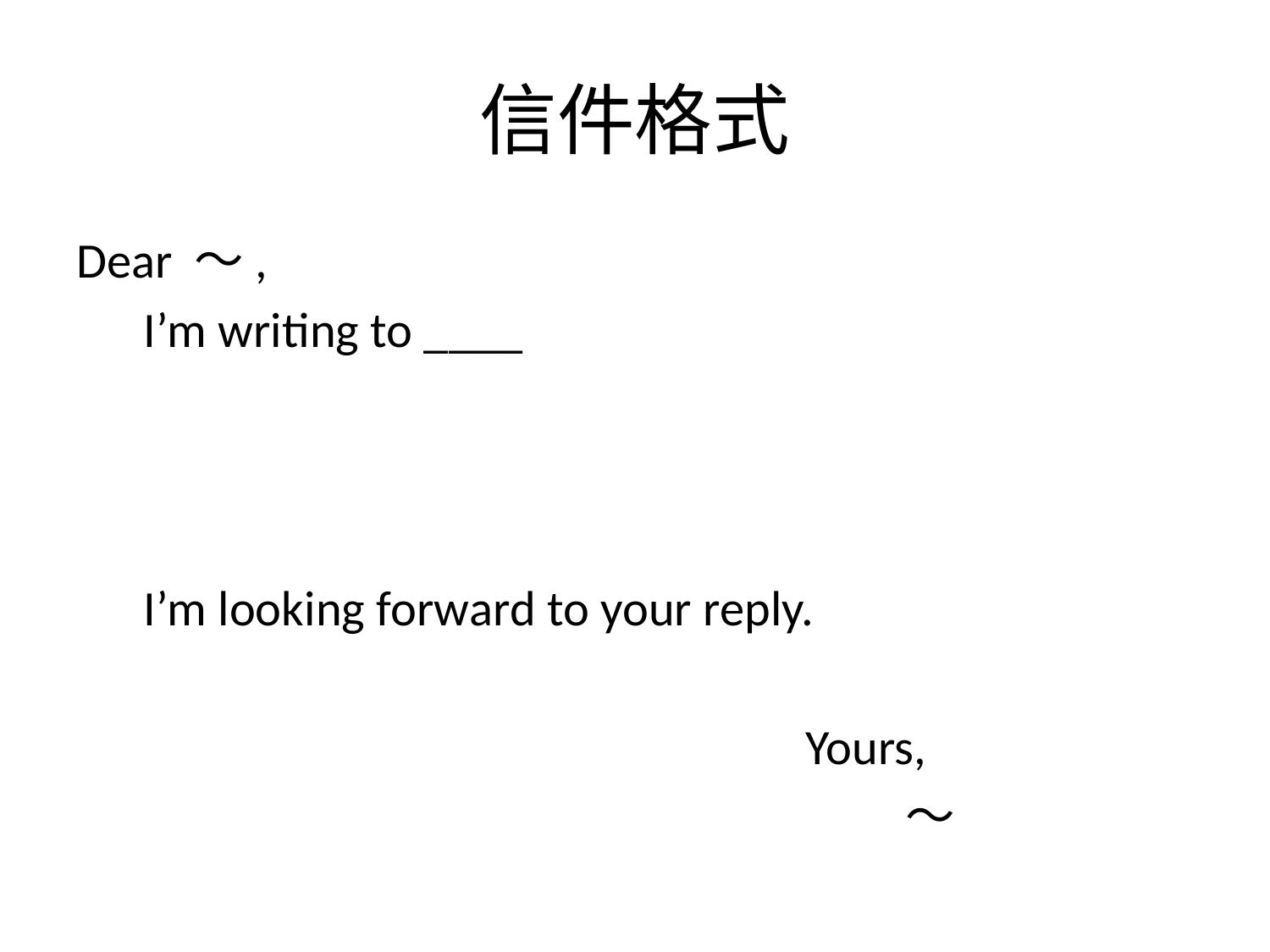

# 信件格式
Dear ～,
      I’m writing to ____

      I’m looking forward to your reply.

                                                                 Yours,
                                                                         ～